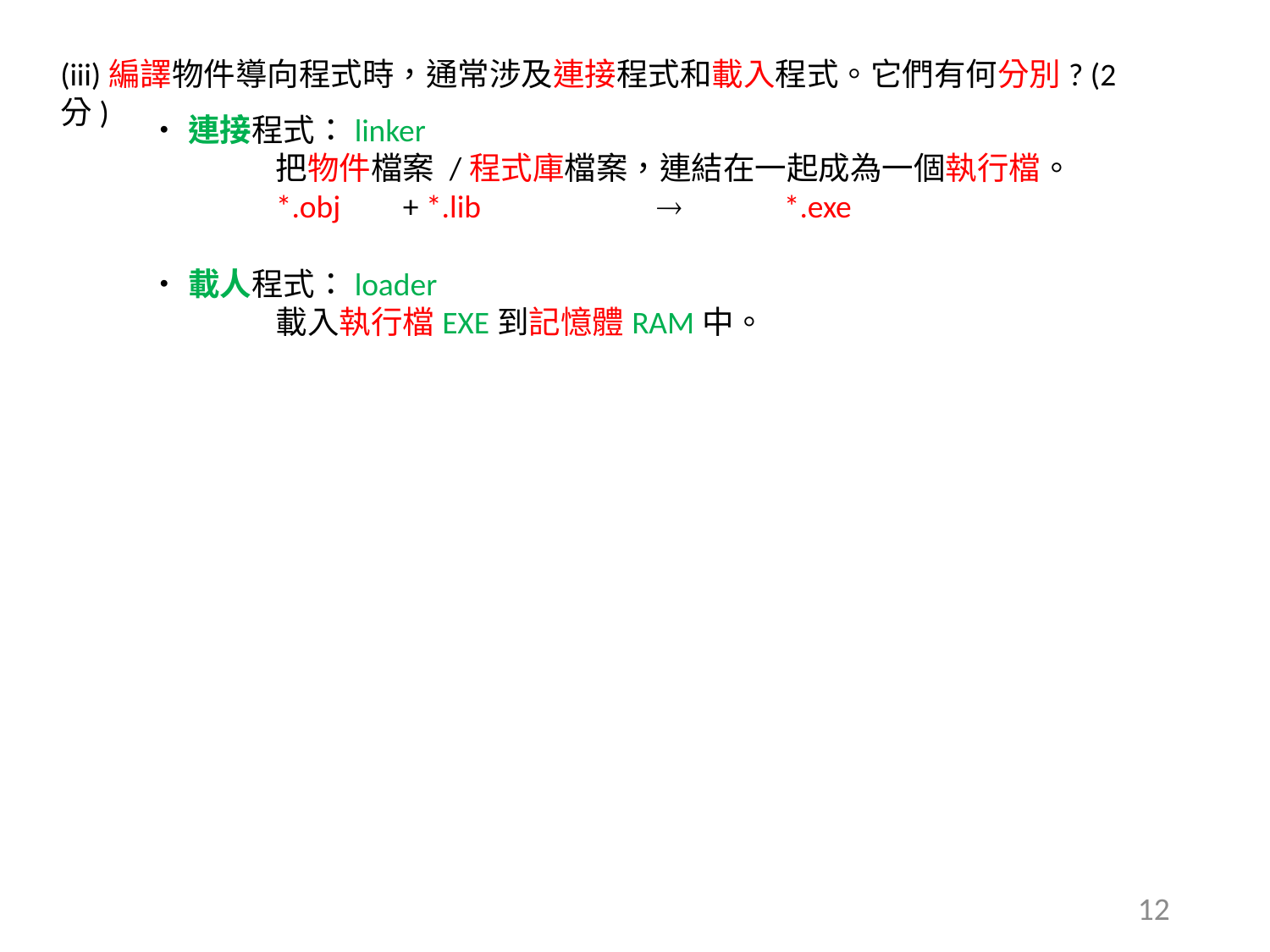

(iii)編譯物件導向程式時，通常涉及連接程式和載入程式。它們有何分別? (2分)
•連接程式：linker
	把物件檔案 /程式庫檔案，連結在一起成為一個執行檔。
	*.obj	+ *.lib		→	*.exe
•載人程式：loader
	載入執行檔EXE到記憶體RAM中。
12